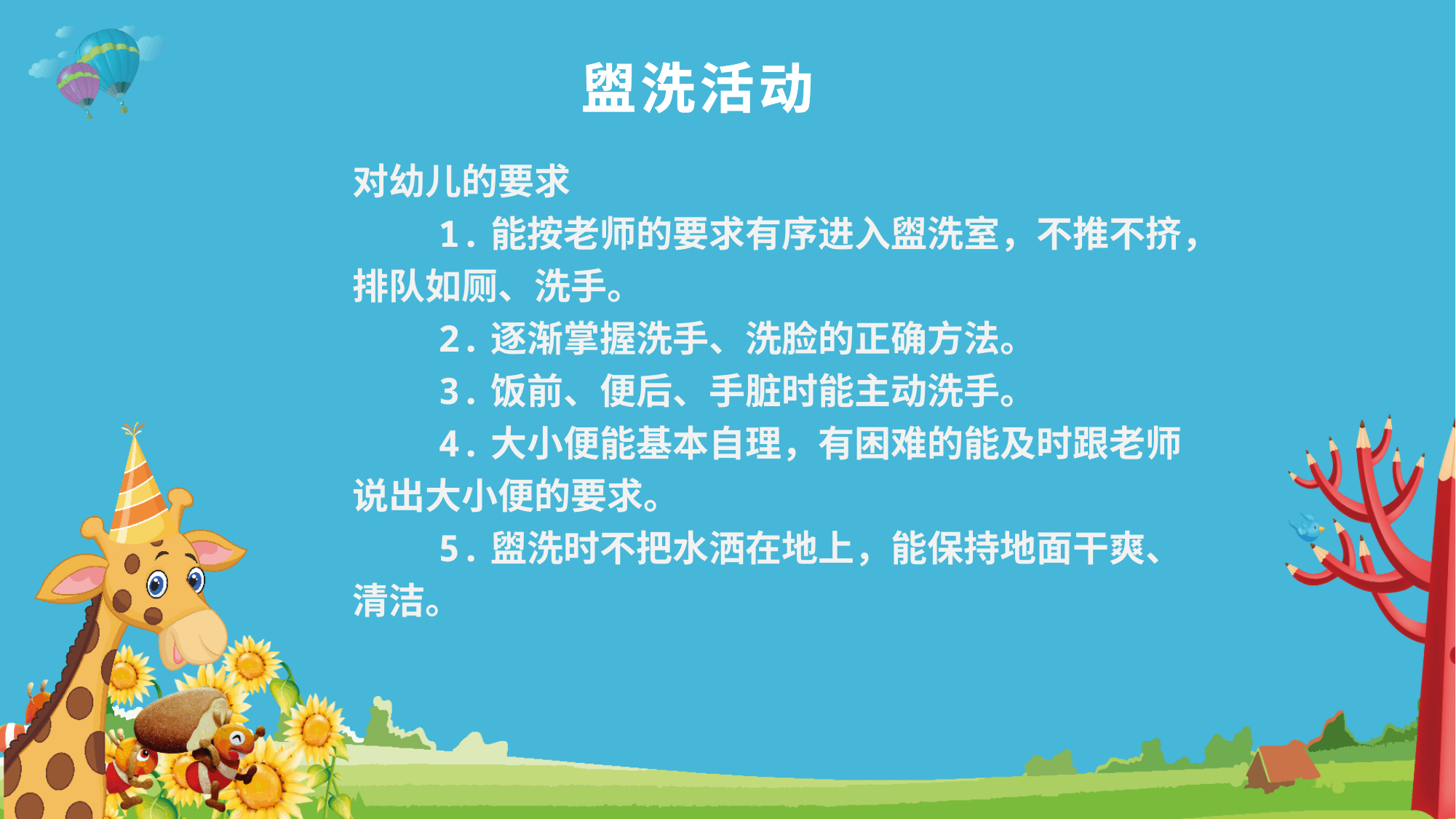

盥洗活动
对幼儿的要求
1.能按老师的要求有序进入盥洗室，不推不挤，排队如厕、洗手。
2.逐渐掌握洗手、洗脸的正确方法。
3.饭前、便后、手脏时能主动洗手。
4.大小便能基本自理，有困难的能及时跟老师说出大小便的要求。
5.盥洗时不把水洒在地上，能保持地面干爽、清洁。